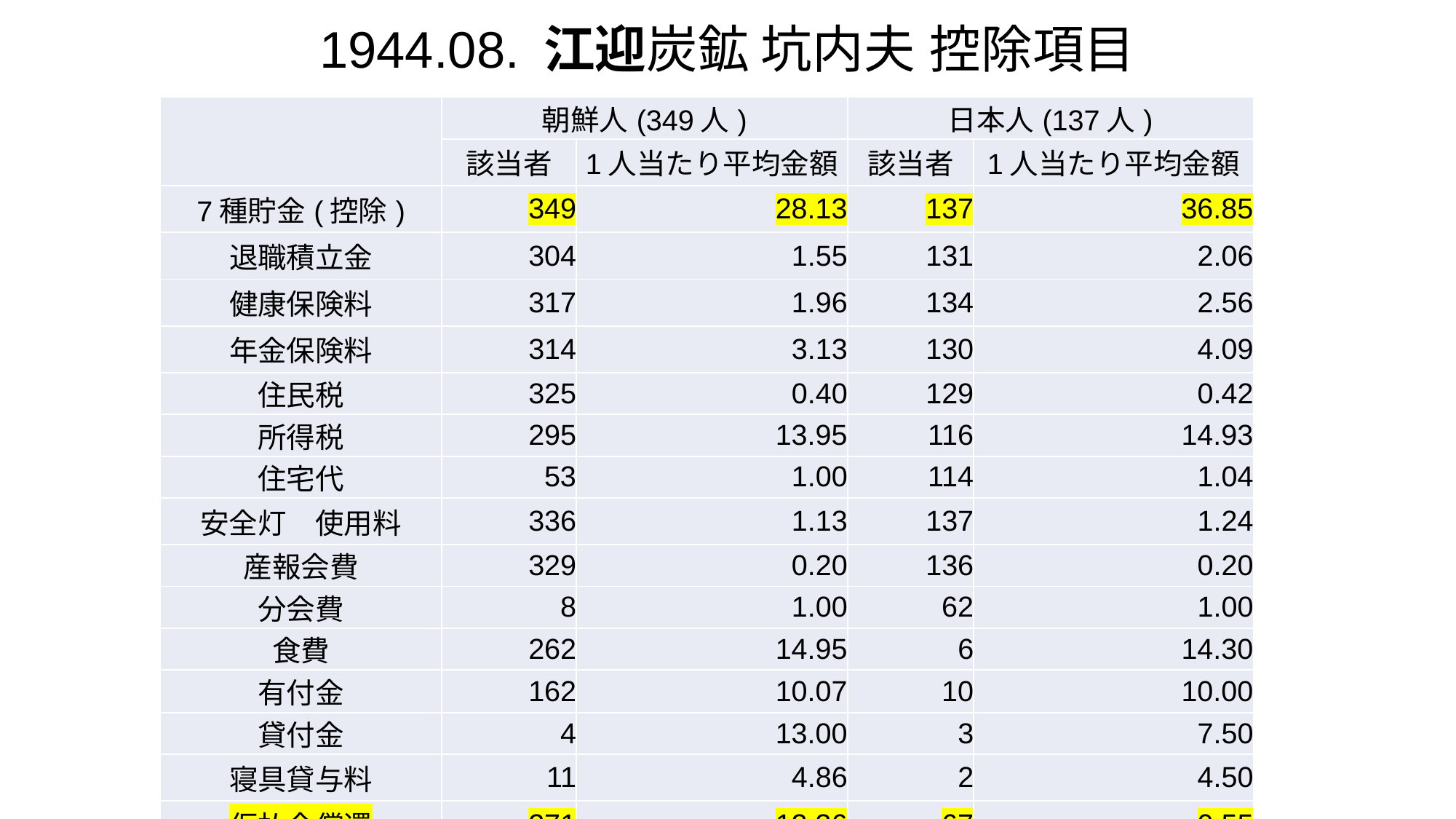

# 1944.08. 江迎炭鉱 坑内夫 控除項目
|  | 朝鮮人(349人) |  | 日本人(137人) |  |
| --- | --- | --- | --- | --- |
|  | 該当者 | 1人当たり平均金額 | 該当者 | 1人当たり平均金額 |
| 7種貯金(控除) | 349 | 28.13 | 137 | 36.85 |
| 退職積立金 | 304 | 1.55 | 131 | 2.06 |
| 健康保険料 | 317 | 1.96 | 134 | 2.56 |
| 年金保険料 | 314 | 3.13 | 130 | 4.09 |
| 住民税 | 325 | 0.40 | 129 | 0.42 |
| 所得税 | 295 | 13.95 | 116 | 14.93 |
| 住宅代 | 53 | 1.00 | 114 | 1.04 |
| 安全灯　使用料 | 336 | 1.13 | 137 | 1.24 |
| 産報会費 | 329 | 0.20 | 136 | 0.20 |
| 分会費 | 8 | 1.00 | 62 | 1.00 |
| 食費 | 262 | 14.95 | 6 | 14.30 |
| 有付金 | 162 | 10.07 | 10 | 10.00 |
| 貸付金 | 4 | 13.00 | 3 | 7.50 |
| 寝具貸与料 | 11 | 4.86 | 2 | 4.50 |
| 仮払金償還 | 271 | 12.36 | 67 | 0.55 |